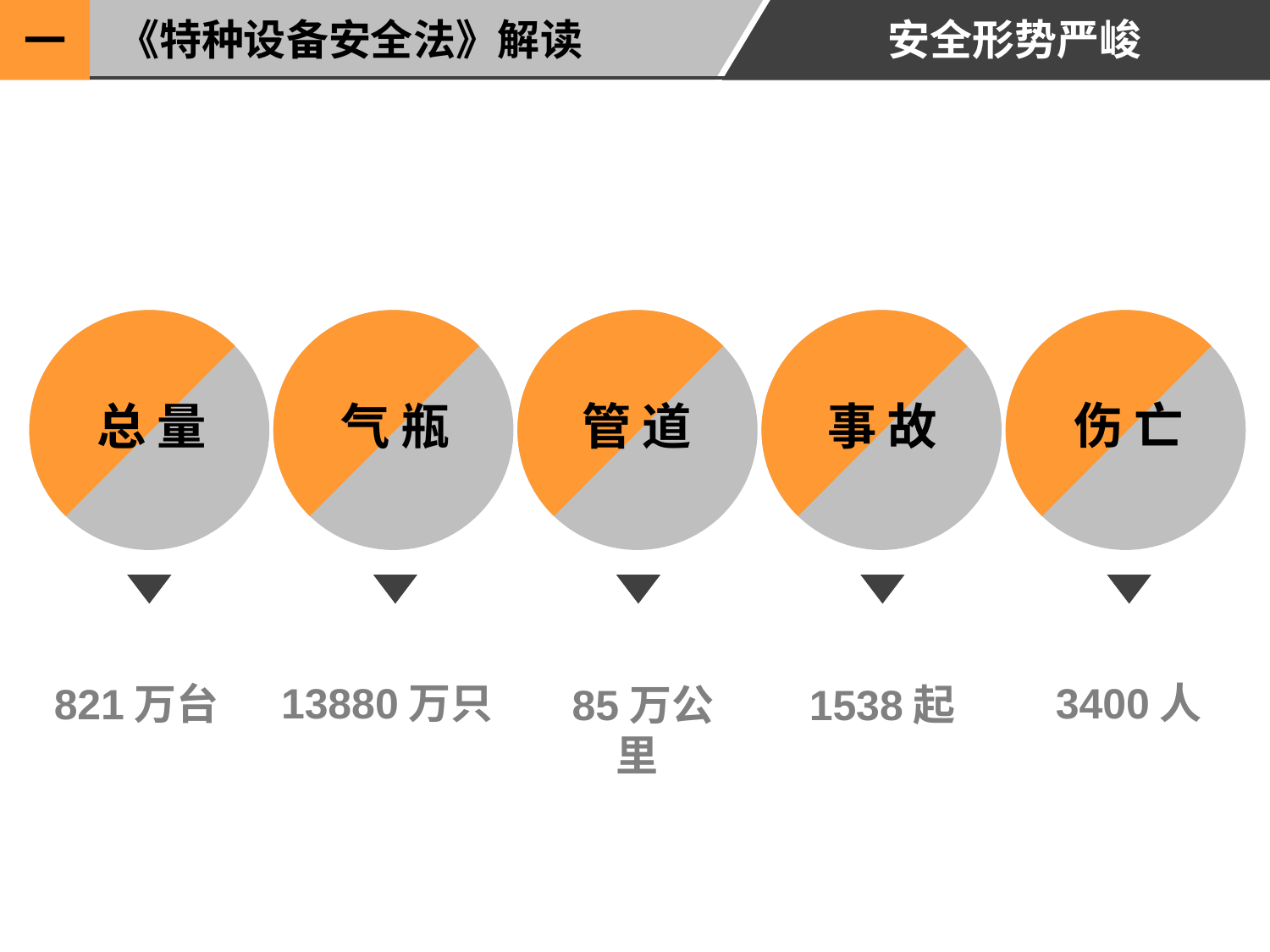

安全形势严峻
《特种设备安全法》解读
一

伤 亡
总 量
气 瓶
管 道
事 故

  13880万只
3400人
   821万台
 85万公里
1538起